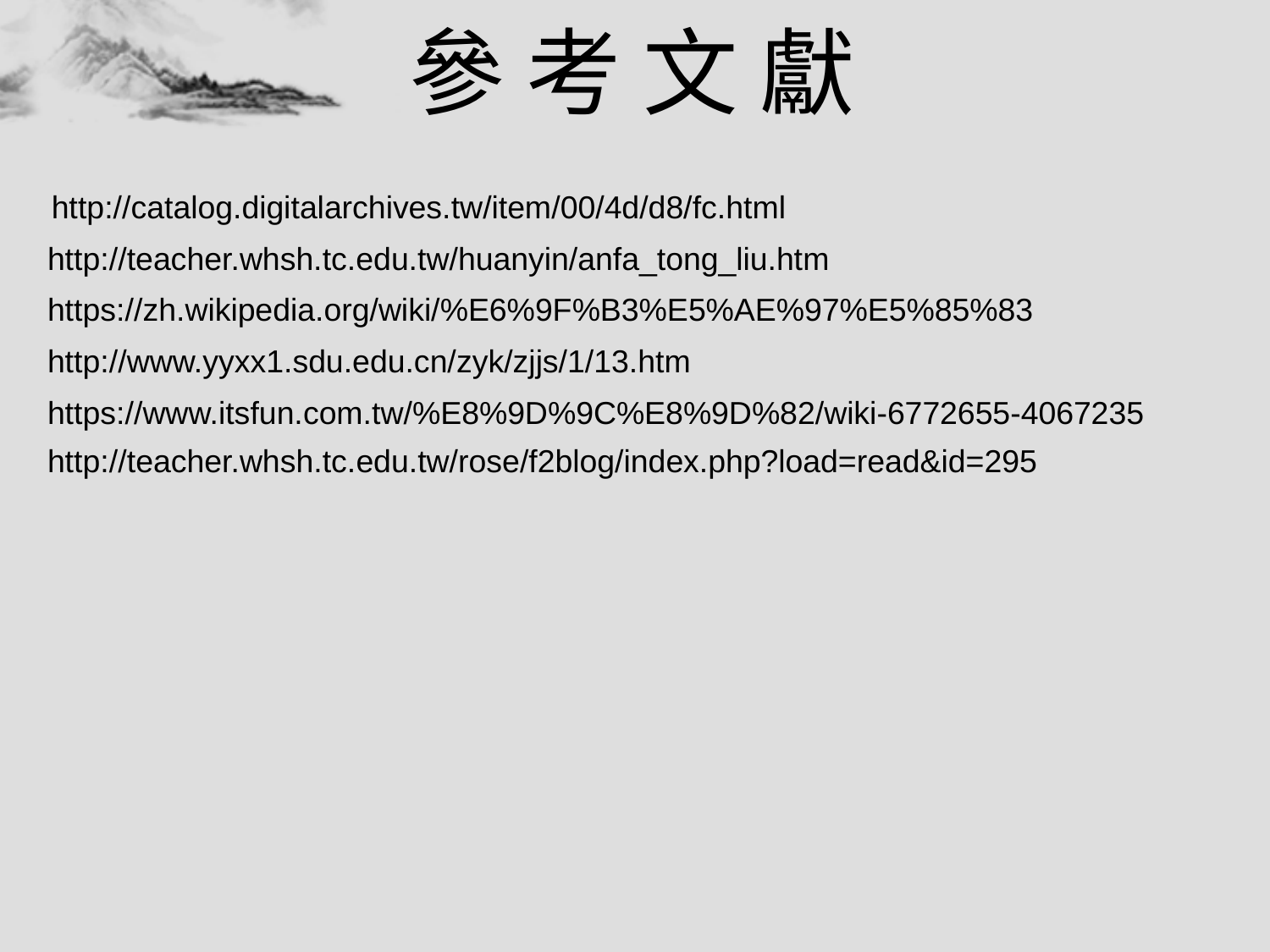

參 考 文 獻
http://catalog.digitalarchives.tw/item/00/4d/d8/fc.html
http://teacher.whsh.tc.edu.tw/huanyin/anfa_tong_liu.htm
https://zh.wikipedia.org/wiki/%E6%9F%B3%E5%AE%97%E5%85%83
http://www.yyxx1.sdu.edu.cn/zyk/zjjs/1/13.htm
https://www.itsfun.com.tw/%E8%9D%9C%E8%9D%82/wiki-6772655-4067235
http://teacher.whsh.tc.edu.tw/rose/f2blog/index.php?load=read&id=295